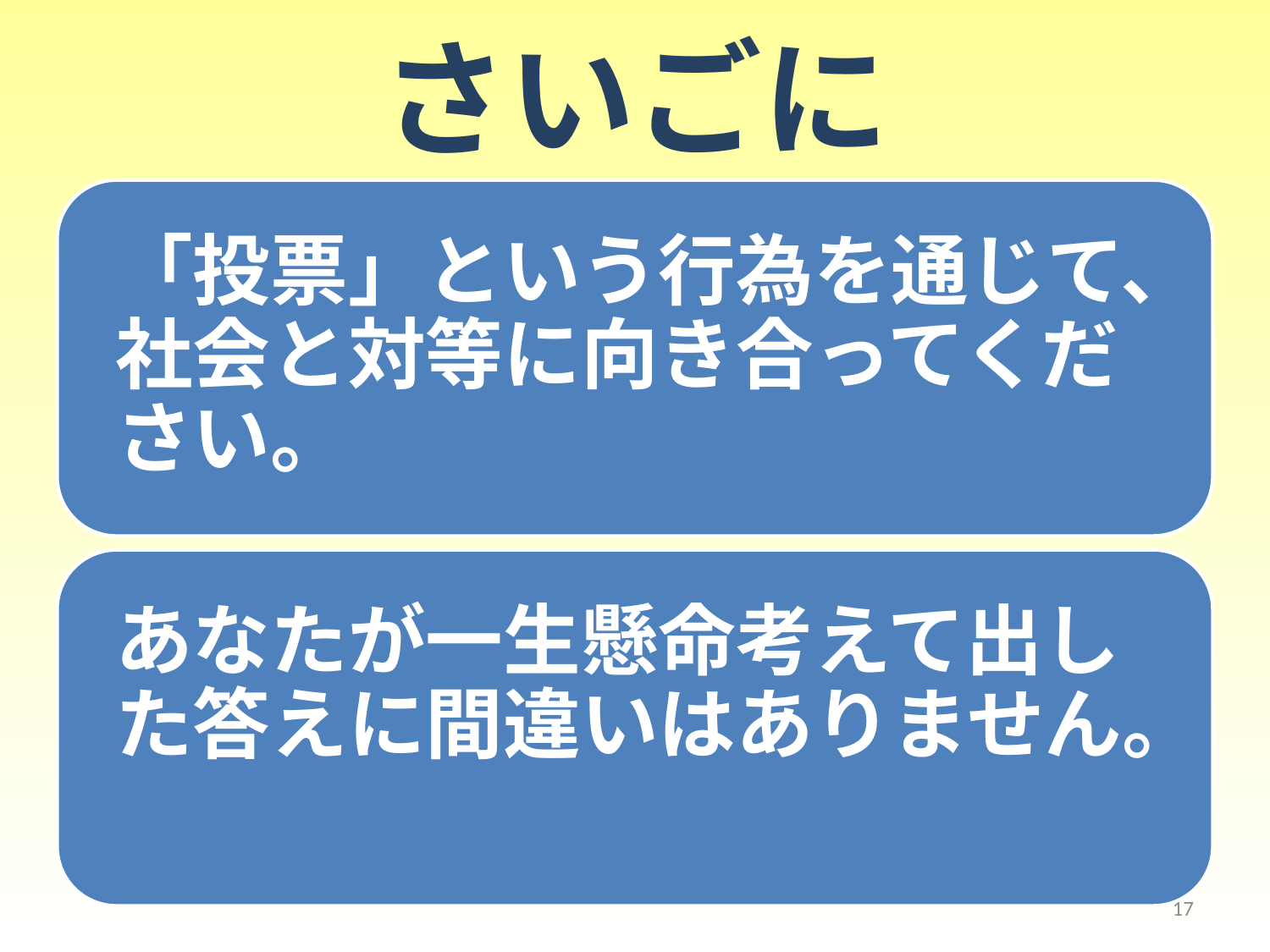

# さいごに
「投票」という行為を通じて、社会と対等に向き合ってください。
あなたが一生懸命考えて出した答えに間違いはありません。
17